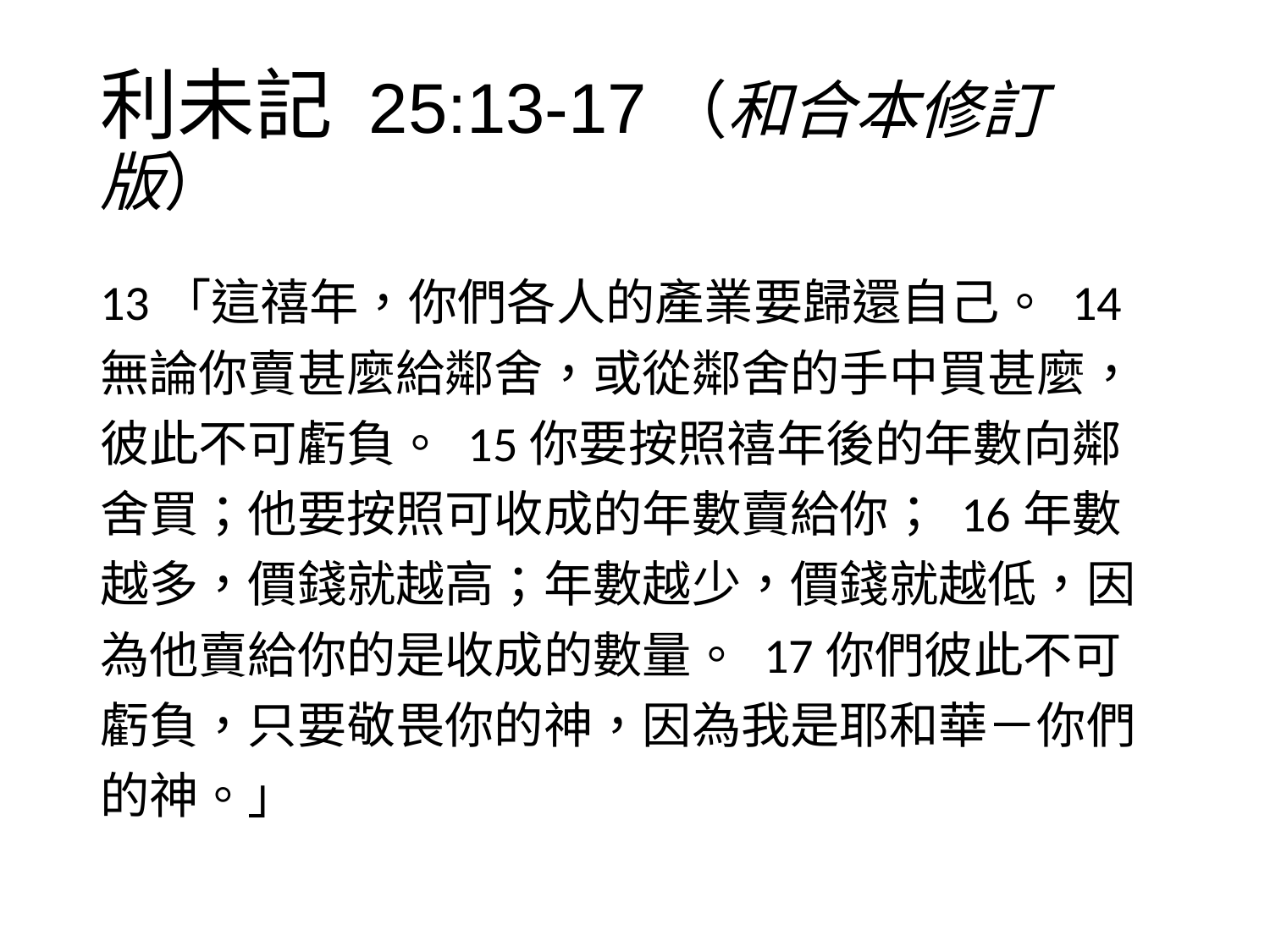

# 利未記 25:13-17（和合本修訂版）
13「這禧年，你們各人的產業要歸還自己。 14無論你賣甚麼給鄰舍，或從鄰舍的手中買甚麼，彼此不可虧負。 15你要按照禧年後的年數向鄰舍買；他要按照可收成的年數賣給你； 16年數越多，價錢就越高；年數越少，價錢就越低，因為他賣給你的是收成的數量。 17你們彼此不可虧負，只要敬畏你的神，因為我是耶和華－你們的神。」